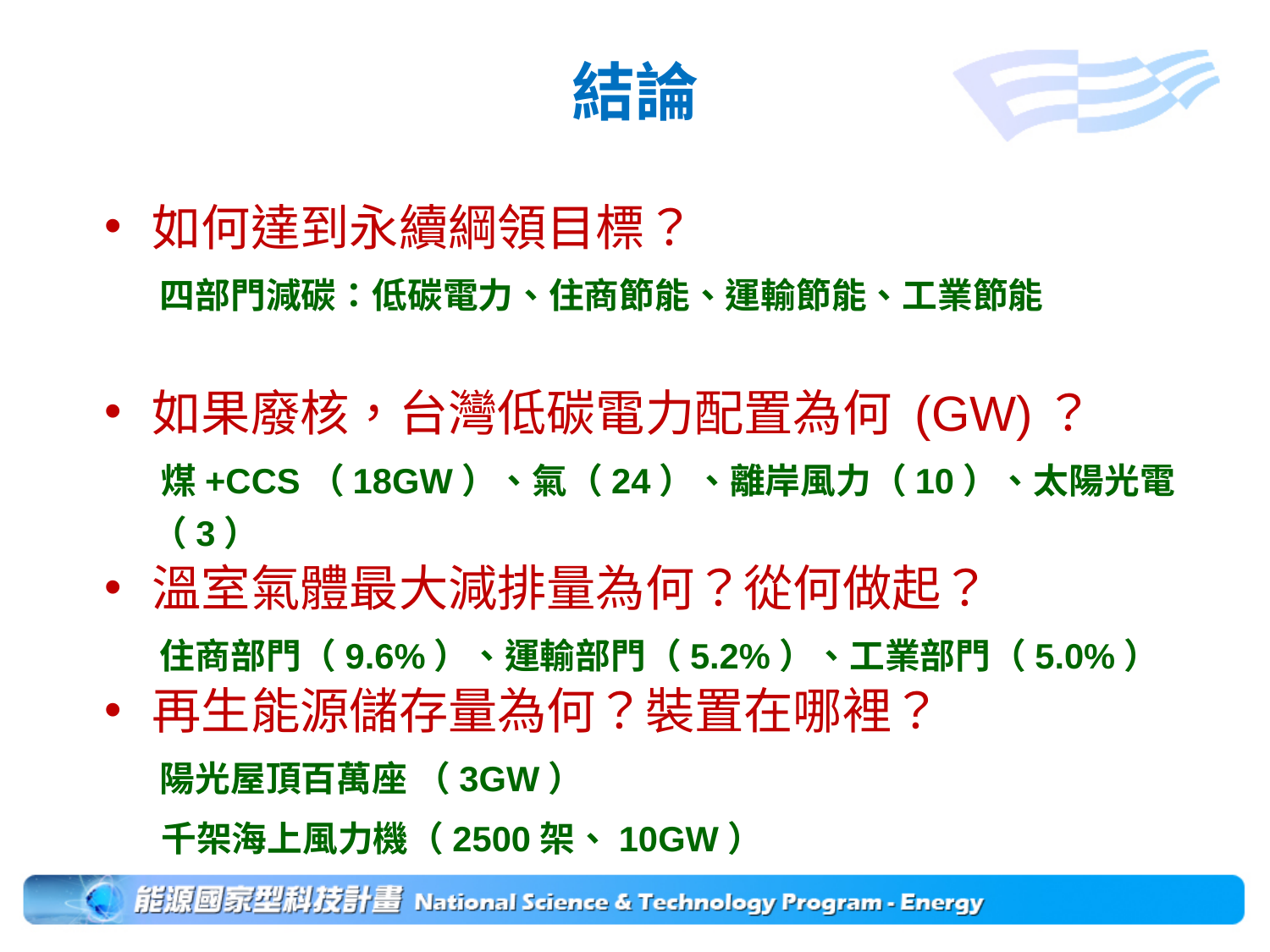

# 結論
如何達到永續綱領目標？
      四部門減碳：低碳電力、住商節能、運輸節能、工業節能

如果廢核，台灣低碳電力配置為何 (GW)？
      煤+CCS（18GW）、氣（24）、離岸風力（10）、太陽光電（3）
溫室氣體最大減排量為何？從何做起？
      住商部門（9.6%）、運輸部門（5.2%）、工業部門（5.0%）
再生能源儲存量為何？裝置在哪裡？
      陽光屋頂百萬座 （3GW）
      千架海上風力機（2500架、10GW）